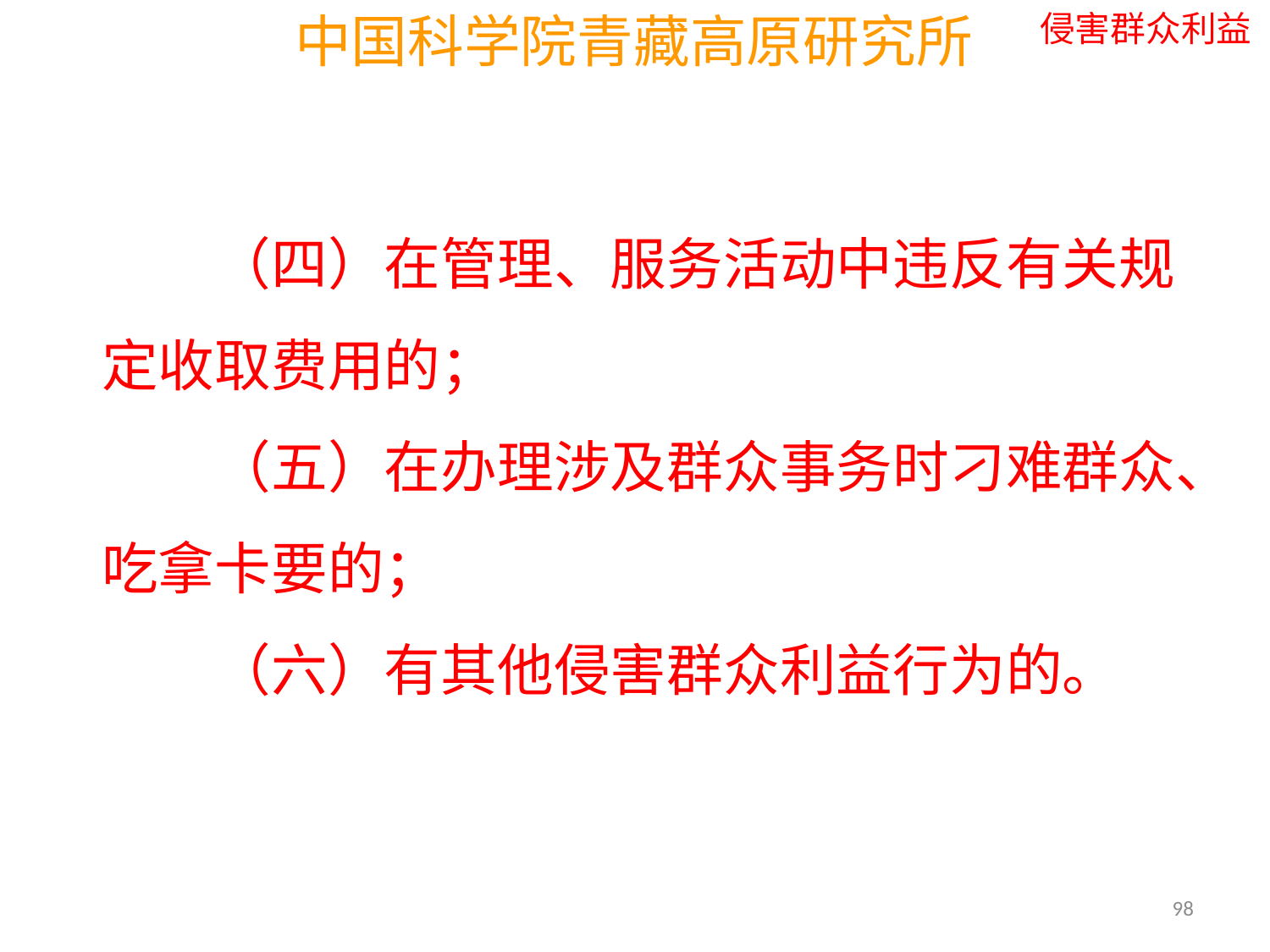

侵害群众利益
　　（四）在管理、服务活动中违反有关规定收取费用的；
　　（五）在办理涉及群众事务时刁难群众、吃拿卡要的；
　　（六）有其他侵害群众利益行为的。
98